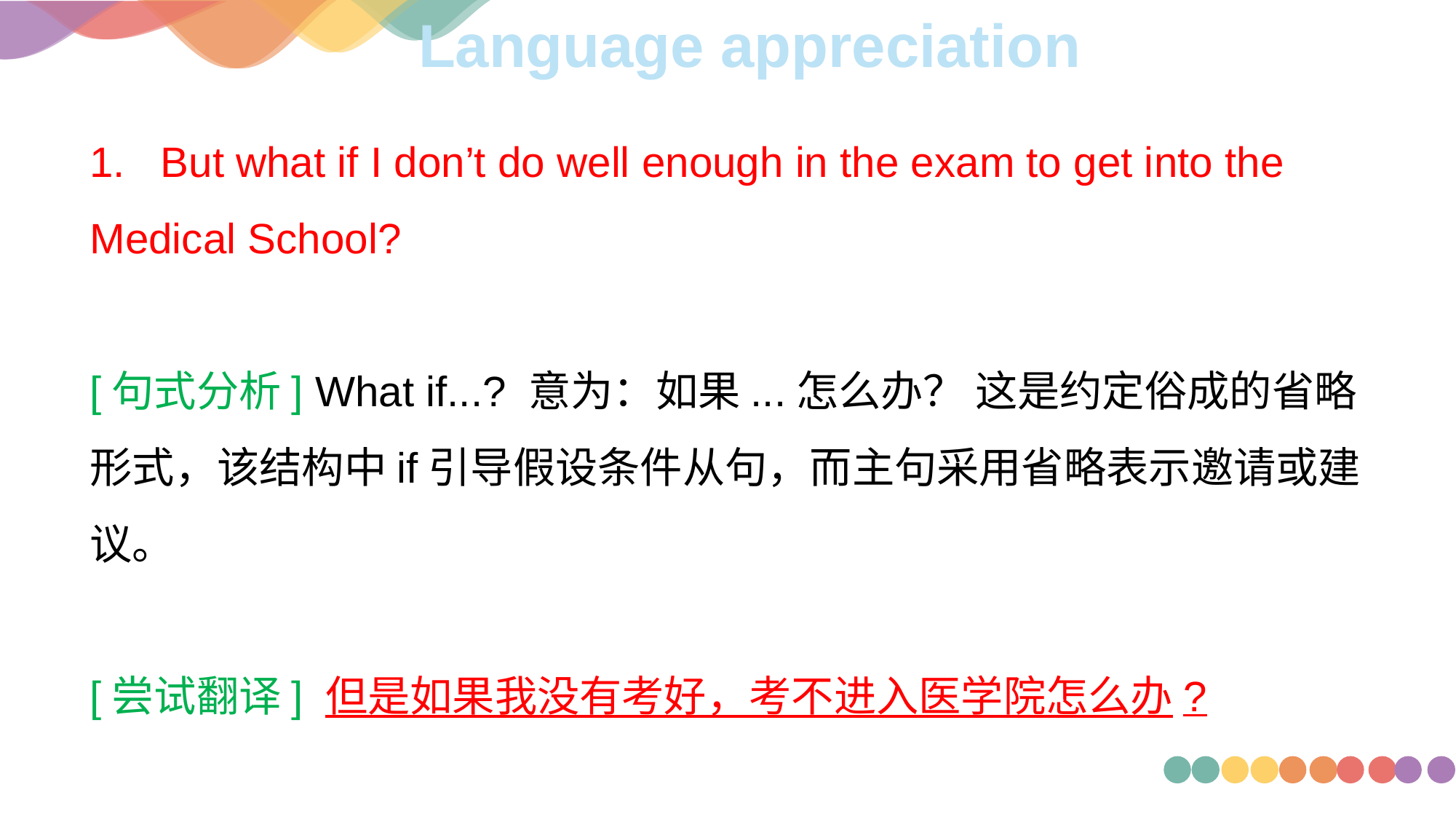

Language appreciation
1.   But what if I don’t do well enough in the exam to get into the Medical School?

[句式分析] What if...? 意为：如果...怎么办？ 这是约定俗成的省略形式，该结构中if引导假设条件从句，而主句采用省略表示邀请或建议。

[尝试翻译] 但是如果我没有考好，考不进入医学院怎么办?